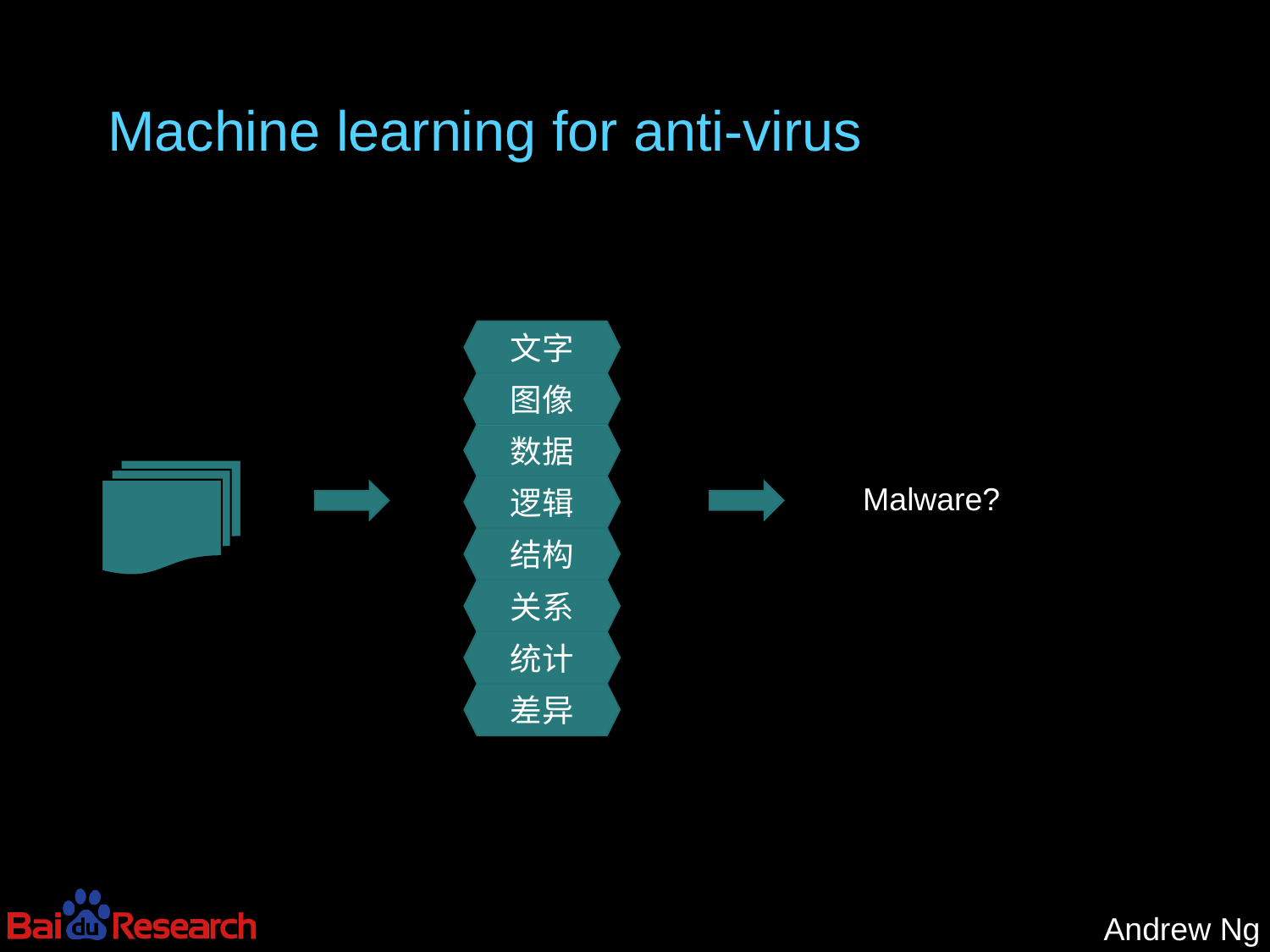

# Machine learning for anti-virus
文字
图像
数据
逻辑
结构
关系
统计
差异

Malware?